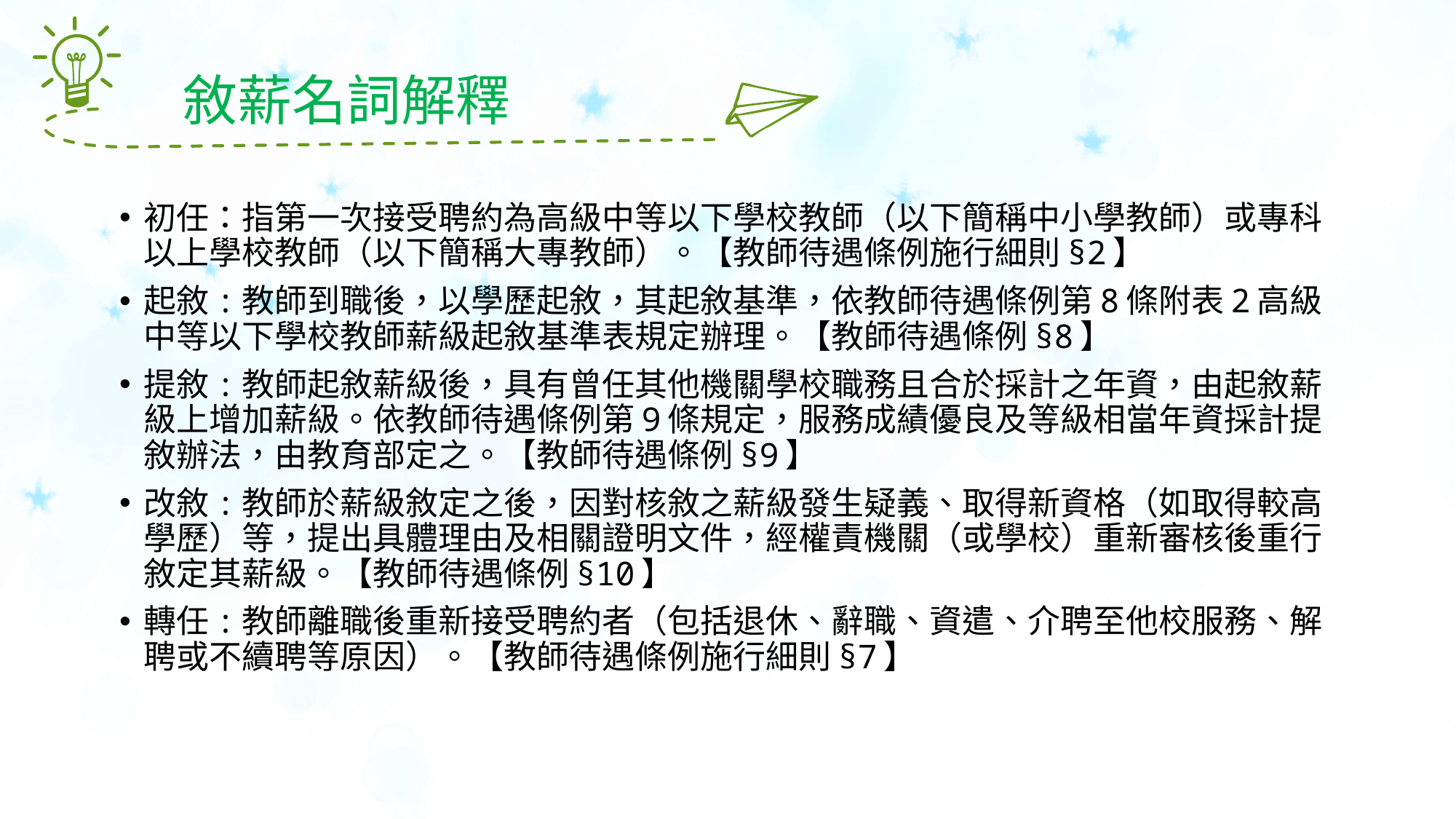

敘薪名詞解釋
初任：指第一次接受聘約為高級中等以下學校教師（以下簡稱中小學教師）或專科以上學校教師（以下簡稱大專教師）。【教師待遇條例施行細則§2】
起敘:教師到職後，以學歷起敘，其起敘基準，依教師待遇條例第8條附表2高級中等以下學校教師薪級起敘基準表規定辦理。【教師待遇條例§8】
提敘:教師起敘薪級後，具有曾任其他機關學校職務且合於採計之年資，由起敘薪級上增加薪級。依教師待遇條例第9條規定，服務成績優良及等級相當年資採計提敘辦法，由教育部定之。【教師待遇條例§9】
改敘:教師於薪級敘定之後，因對核敘之薪級發生疑義、取得新資格（如取得較高學歷）等，提出具體理由及相關證明文件，經權責機關（或學校）重新審核後重行敘定其薪級。【教師待遇條例§10】
轉任:教師離職後重新接受聘約者（包括退休、辭職、資遣、介聘至他校服務、解聘或不續聘等原因）。【教師待遇條例施行細則§7】